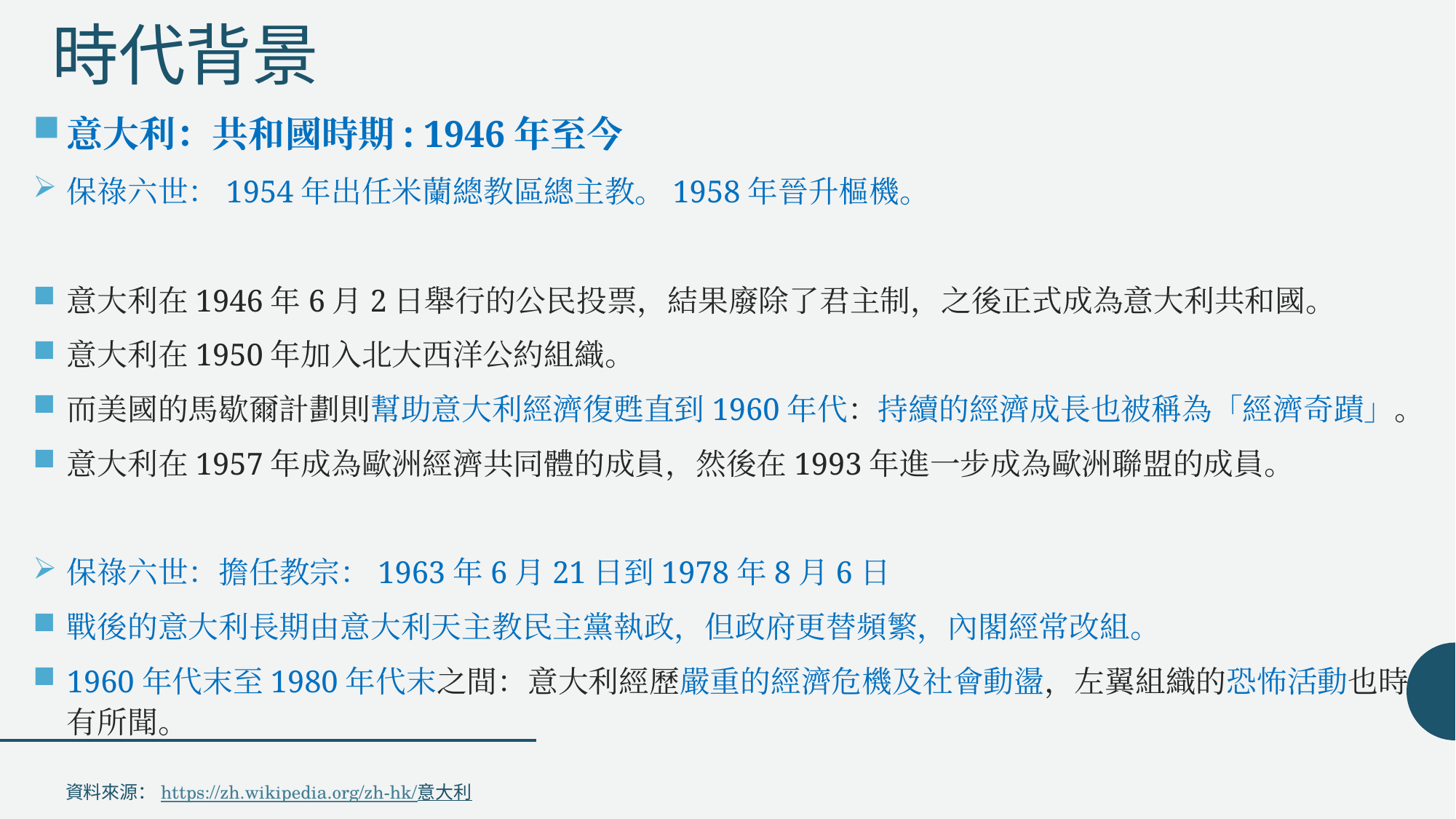

# 時代背景
意大利：共和國時期: 1946年至今
保祿六世：1954年出任米蘭總教區總主教。1958年晉升樞機。

意大利在1946年6月2日舉行的公民投票，結果廢除了君主制，之後正式成為意大利共和國。
意大利在1950年加入北大西洋公約組織。
而美國的馬歇爾計劃則幫助意大利經濟復甦直到1960年代：持續的經濟成長也被稱為「經濟奇蹟」。
意大利在1957年成為歐洲經濟共同體的成員，然後在1993年進一步成為歐洲聯盟的成員。

保祿六世：擔任教宗：1963年6月21日到1978年8月6日
戰後的意大利長期由意大利天主教民主黨執政，但政府更替頻繁，內閣經常改組。
1960年代末至1980年代末之間：意大利經歷嚴重的經濟危機及社會動盪，左翼組織的恐怖活動也時有所聞。

資料來源：https://zh.wikipedia.org/zh-hk/意大利